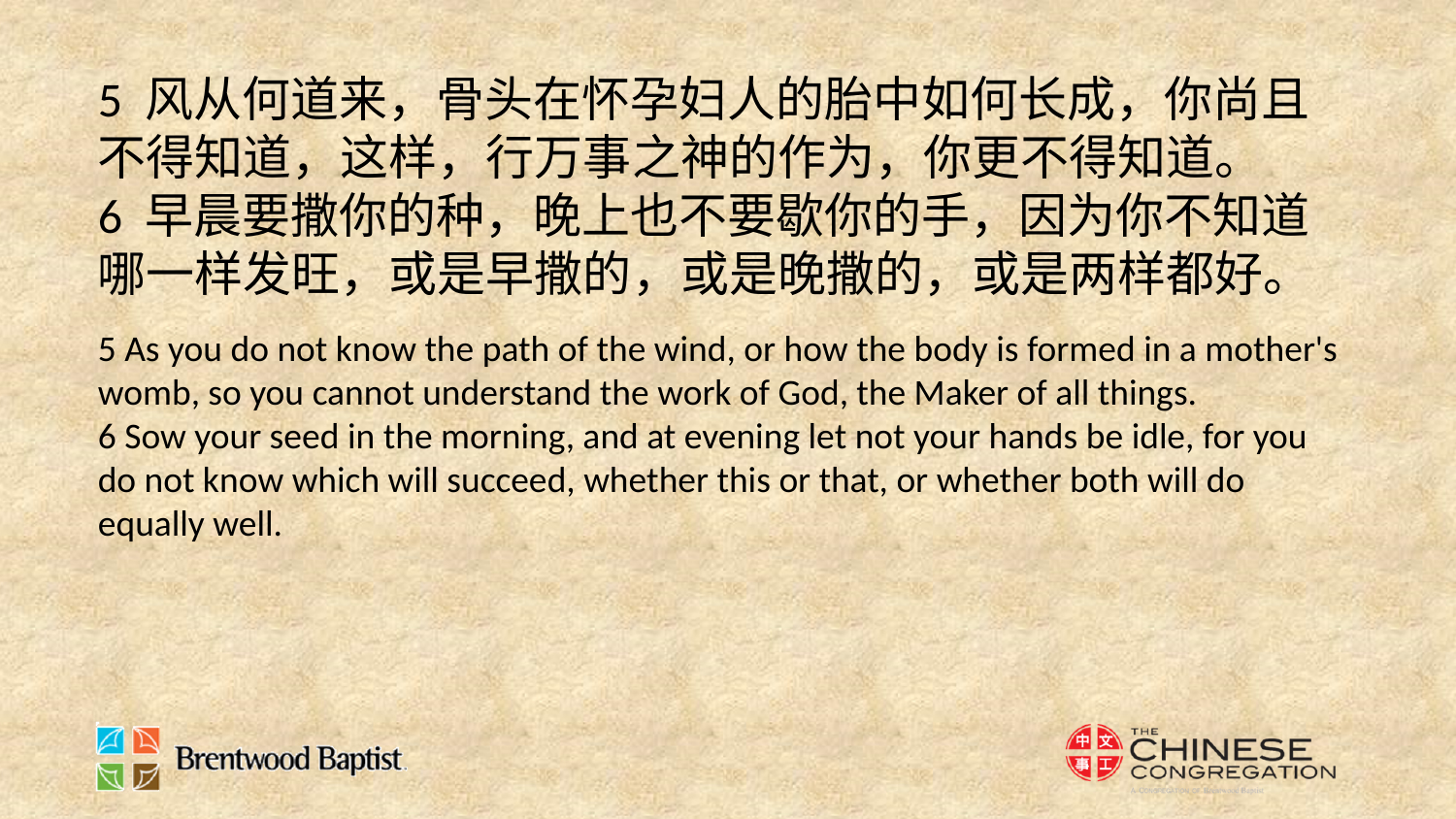

5 风从何道来，骨头在怀孕妇人的胎中如何长成，你尚且不得知道，这样，行万事之神的作为，你更不得知道。
6 早晨要撒你的种，晚上也不要歇你的手，因为你不知道哪一样发旺，或是早撒的，或是晚撒的，或是两样都好。

5 As you do not know the path of the wind, or how the body is formed in a mother's womb, so you cannot understand the work of God, the Maker of all things.
6 Sow your seed in the morning, and at evening let not your hands be idle, for you do not know which will succeed, whether this or that, or whether both will do equally well.